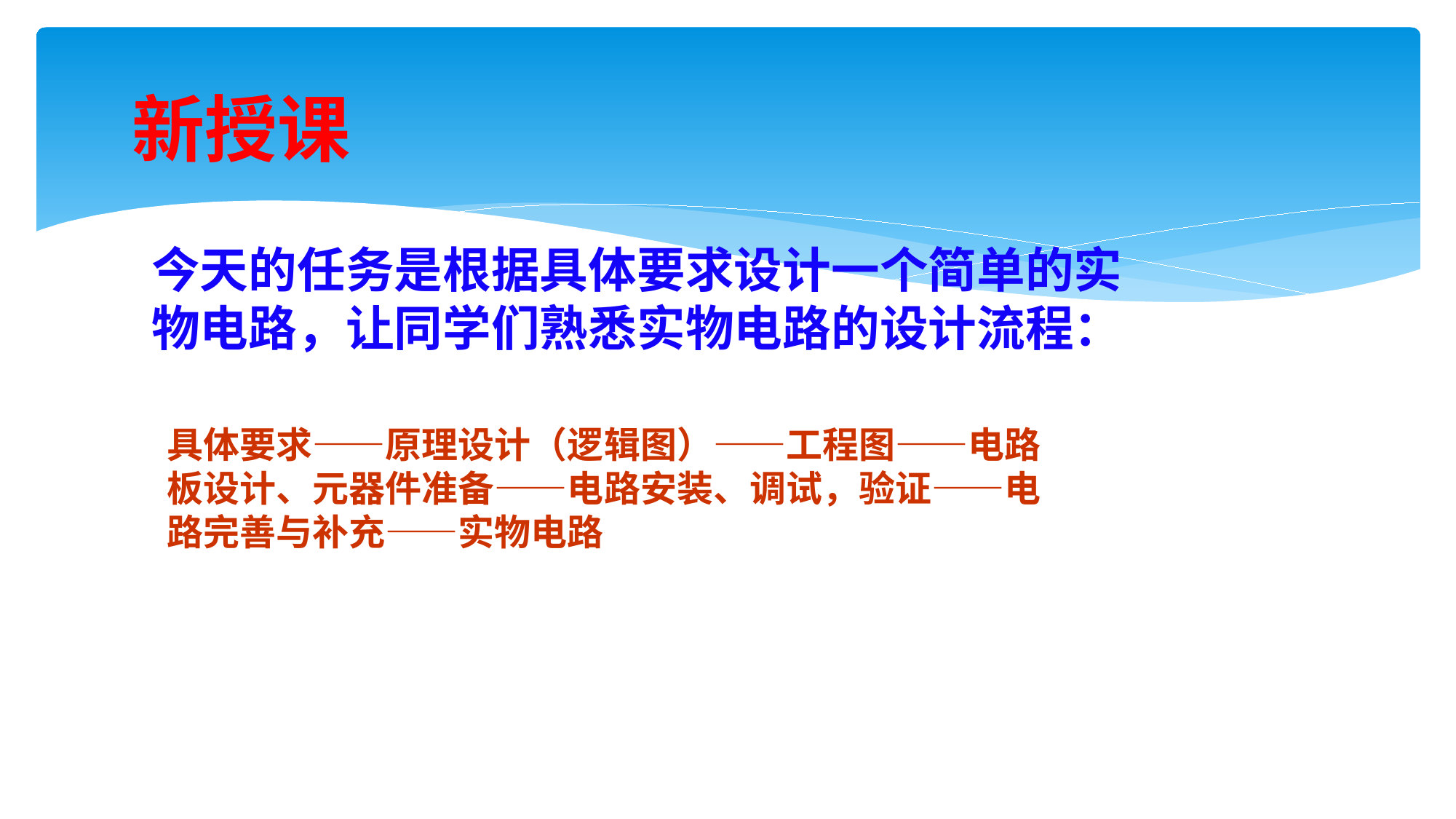

新授课
今天的任务是根据具体要求设计一个简单的实物电路，让同学们熟悉实物电路的设计流程：

具体要求——原理设计（逻辑图）——工程图——电路板设计、元器件准备——电路安装、调试，验证——电路完善与补充——实物电路